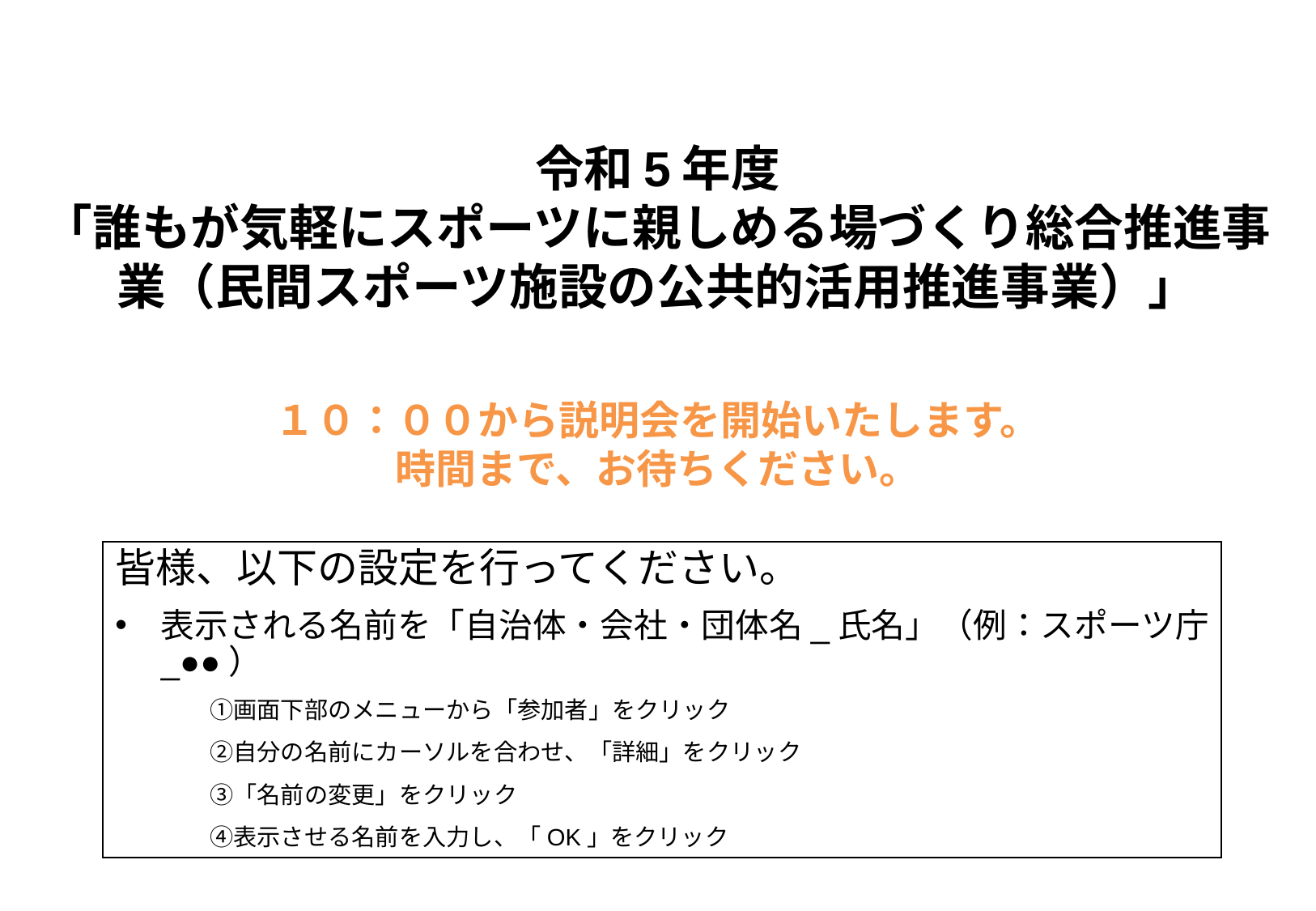

令和5年度
「誰もが気軽にスポーツに親しめる場づくり総合推進事業（民間スポーツ施設の公共的活用推進事業）」
１０：００から説明会を開始いたします。
時間まで、お待ちください。
皆様、以下の設定を行ってください。
表示される名前を「自治体・会社・団体名_氏名」（例：スポーツ庁_●●）
　　　　①画面下部のメニューから「参加者」をクリック
　　　　②自分の名前にカーソルを合わせ、「詳細」をクリック
　　　　③「名前の変更」をクリック
　　　　④表示させる名前を入力し、「OK」をクリック